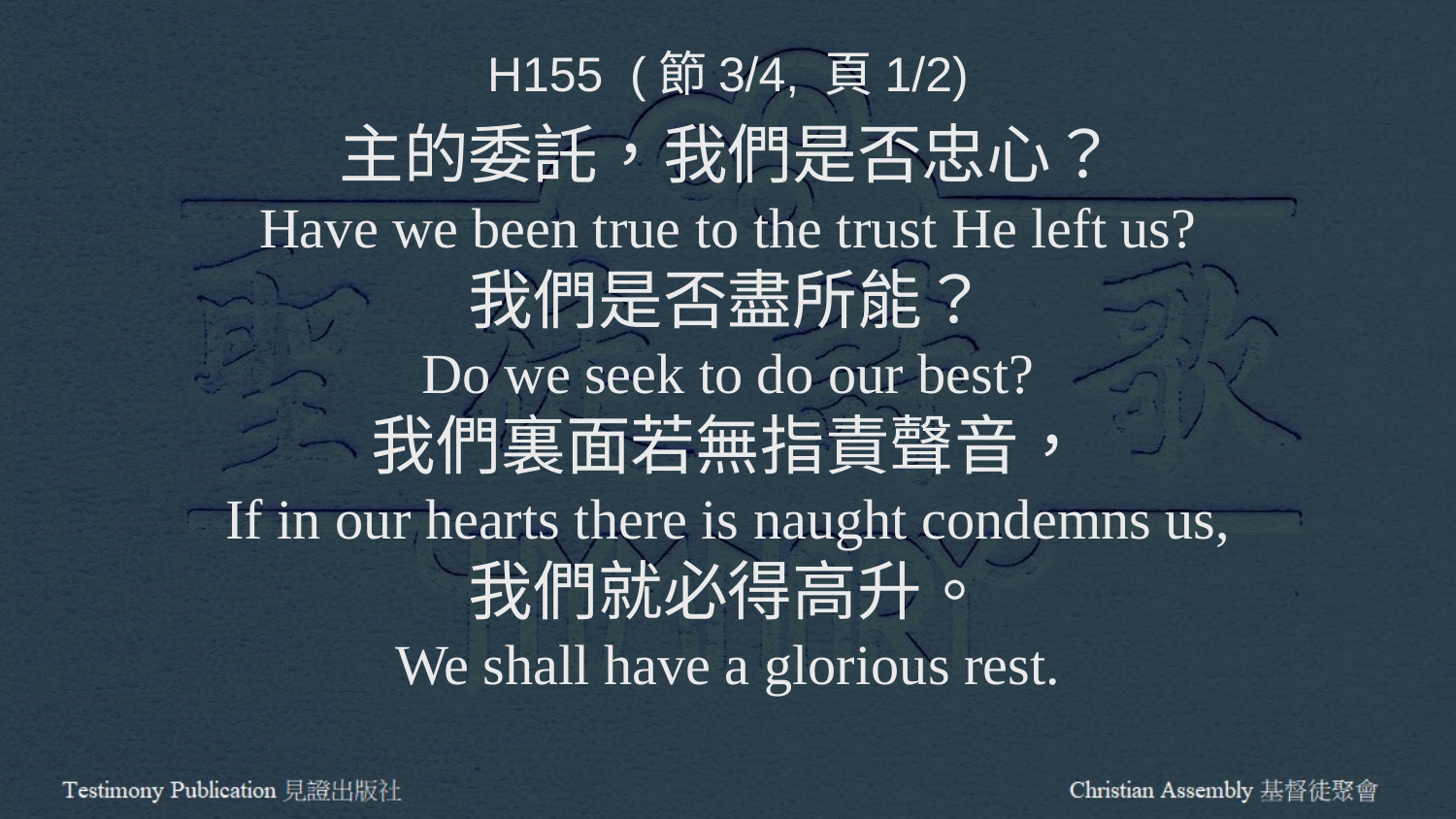

H155  (節3/4, 頁1/2)
主的委託，我們是否忠心？
Have we been true to the trust He left us?
我們是否盡所能？
Do we seek to do our best?
我們裏面若無指責聲音，
If in our hearts there is naught condemns us,
我們就必得高升。
We shall have a glorious rest.